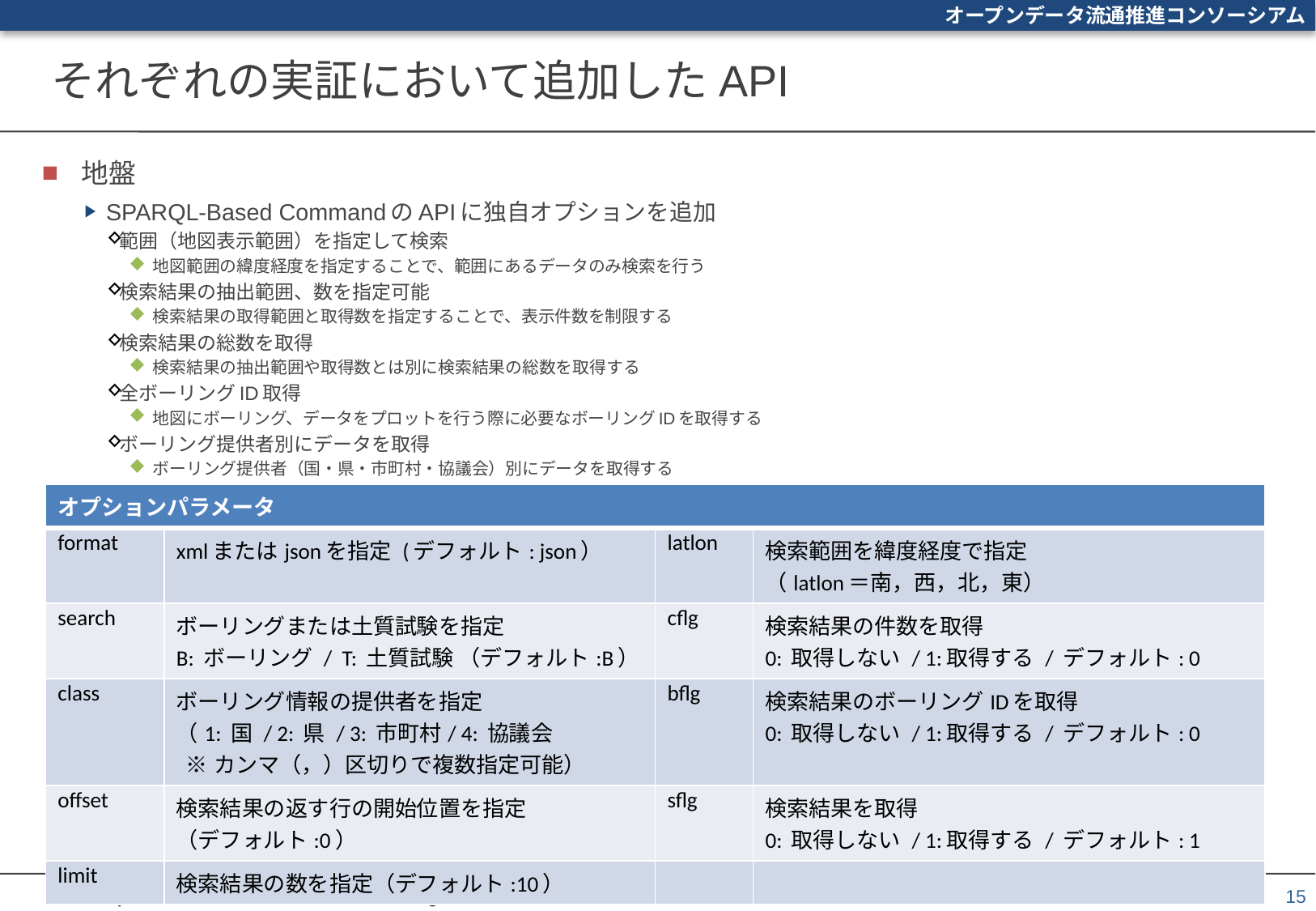

# それぞれの実証において追加したAPI
地盤
SPARQL-Based CommandのAPIに独自オプションを追加
範囲（地図表示範囲）を指定して検索
地図範囲の緯度経度を指定することで、範囲にあるデータのみ検索を行う
検索結果の抽出範囲、数を指定可能
検索結果の取得範囲と取得数を指定することで、表示件数を制限する
検索結果の総数を取得
検索結果の抽出範囲や取得数とは別に検索結果の総数を取得する
全ボーリングID取得
地図にボーリング、データをプロットを行う際に必要なボーリングIDを取得する
ボーリング提供者別にデータを取得
ボーリング提供者（国・県・市町村・協議会）別にデータを取得する
| オプションパラメータ |  |  |  |
| --- | --- | --- | --- |
| format | xmlまたはjsonを指定 (デフォルト: json） | latlon | 検索範囲を緯度経度で指定 （latlon＝南，西，北，東） |
| search | ボーリングまたは土質試験を指定 B: ボーリング / T: 土質試験 （デフォルト:B） | cflg | 検索結果の件数を取得 0: 取得しない / 1:取得する / デフォルト: 0 |
| class | ボーリング情報の提供者を指定 （1: 国 / 2: 県 / 3: 市町村/ 4: 協議会 ※カンマ（，）区切りで複数指定可能） | bflg | 検索結果のボーリングIDを取得 0: 取得しない / 1:取得する / デフォルト: 0 |
| offset | 検索結果の返す行の開始位置を指定 （デフォルト:0） | sflg | 検索結果を取得 0: 取得しない / 1:取得する / デフォルト: 1 |
| limit | 検索結果の数を指定（デフォルト:10） |  |  |
15